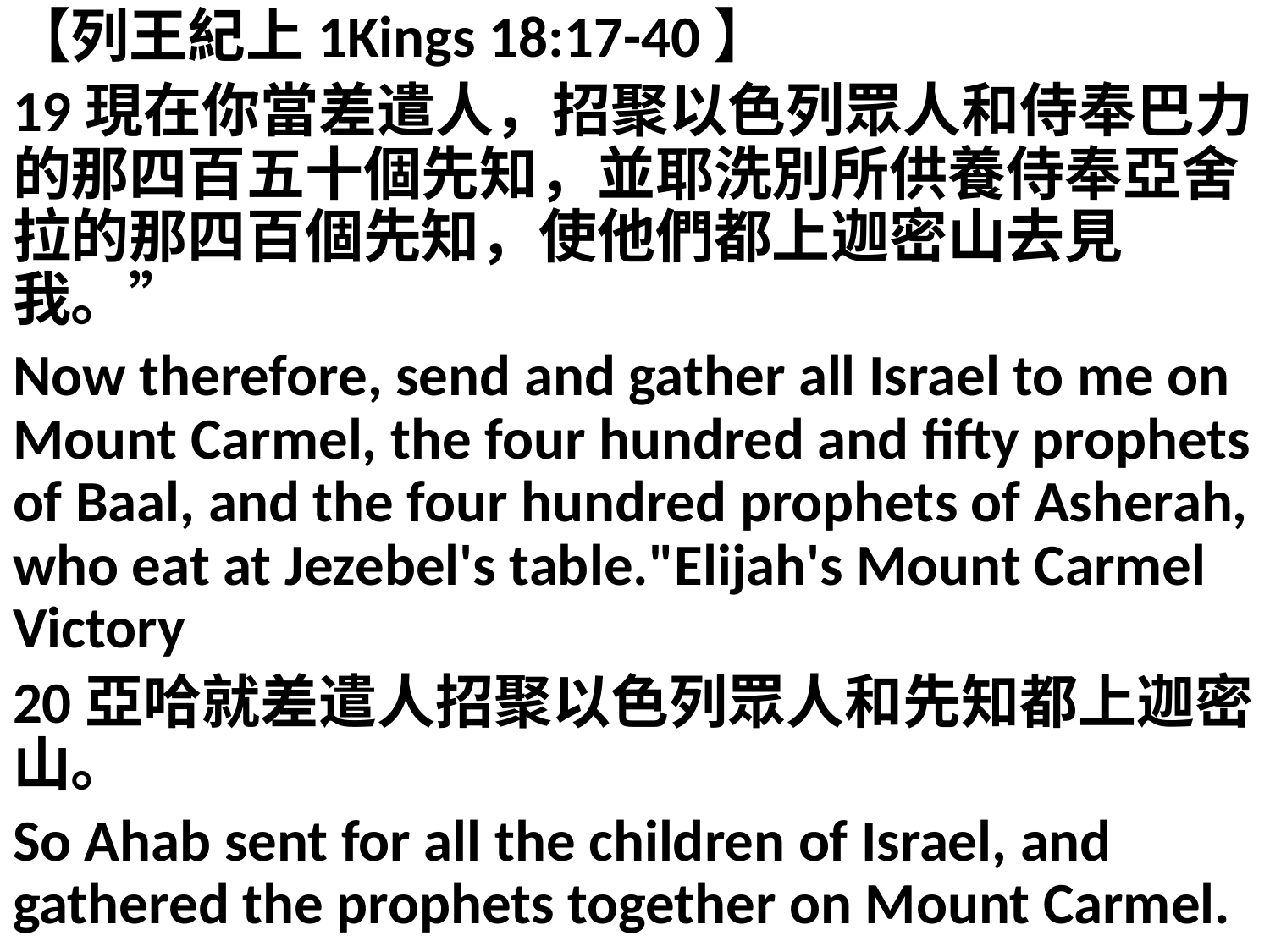

【列王紀上1Kings 18:17-40】
19現在你當差遣人，招聚以色列眾人和侍奉巴力的那四百五十個先知，並耶洗別所供養侍奉亞舍拉的那四百個先知，使他們都上迦密山去見我。”
Now therefore, send and gather all Israel to me on Mount Carmel, the four hundred and fifty prophets of Baal, and the four hundred prophets of Asherah, who eat at Jezebel's table."Elijah's Mount Carmel Victory
20亞哈就差遣人招聚以色列眾人和先知都上迦密山。
So Ahab sent for all the children of Israel, and gathered the prophets together on Mount Carmel.